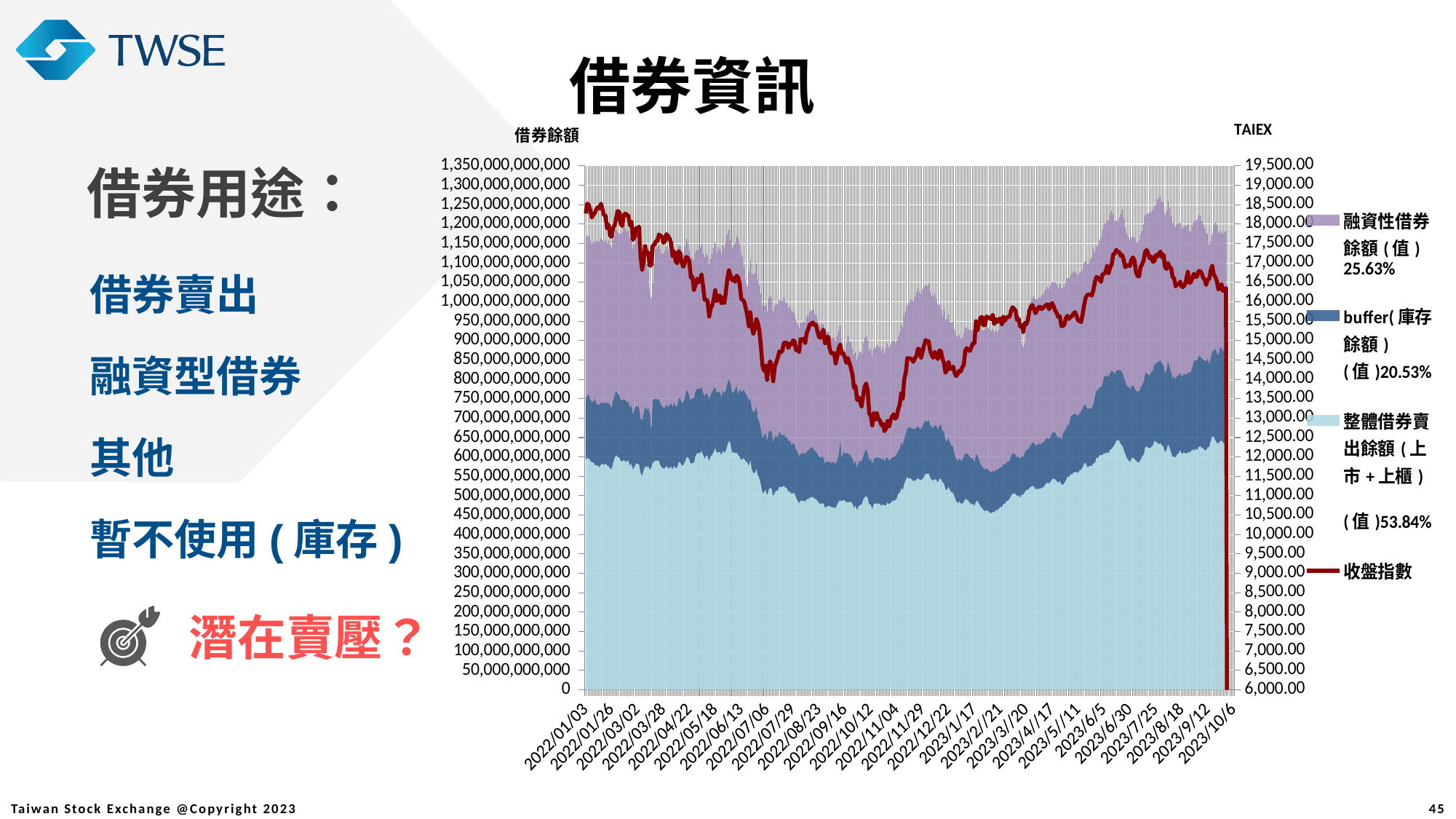

借券資訊

[unsupported chart]

借券用途：
借券賣出
融資型借券
其他
暫不使用(庫存)

潛在賣壓？
45